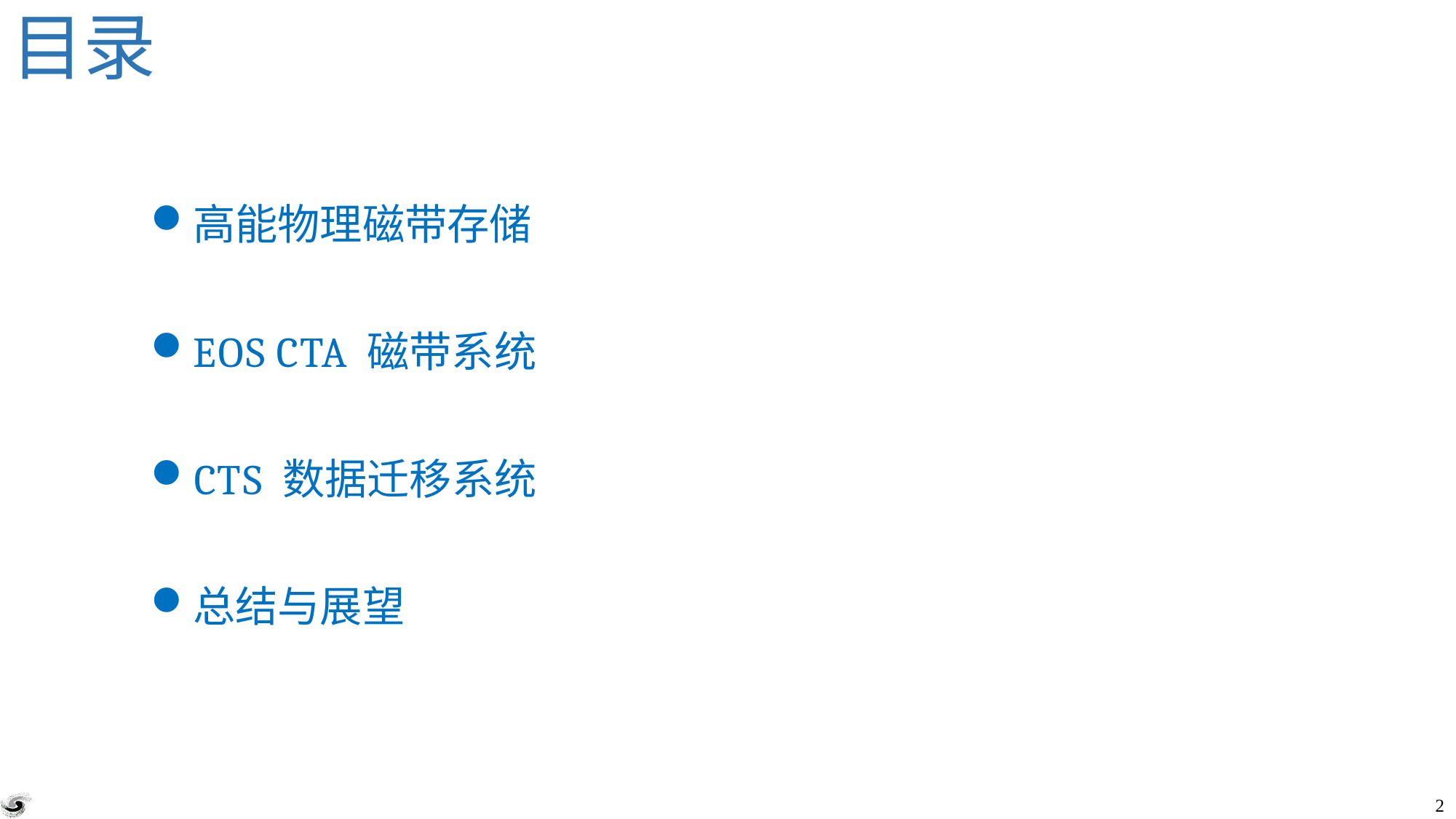

# 目录
高能物理磁带存储
EOS CTA 磁带系统
CTS 数据迁移系统
总结与展望
2